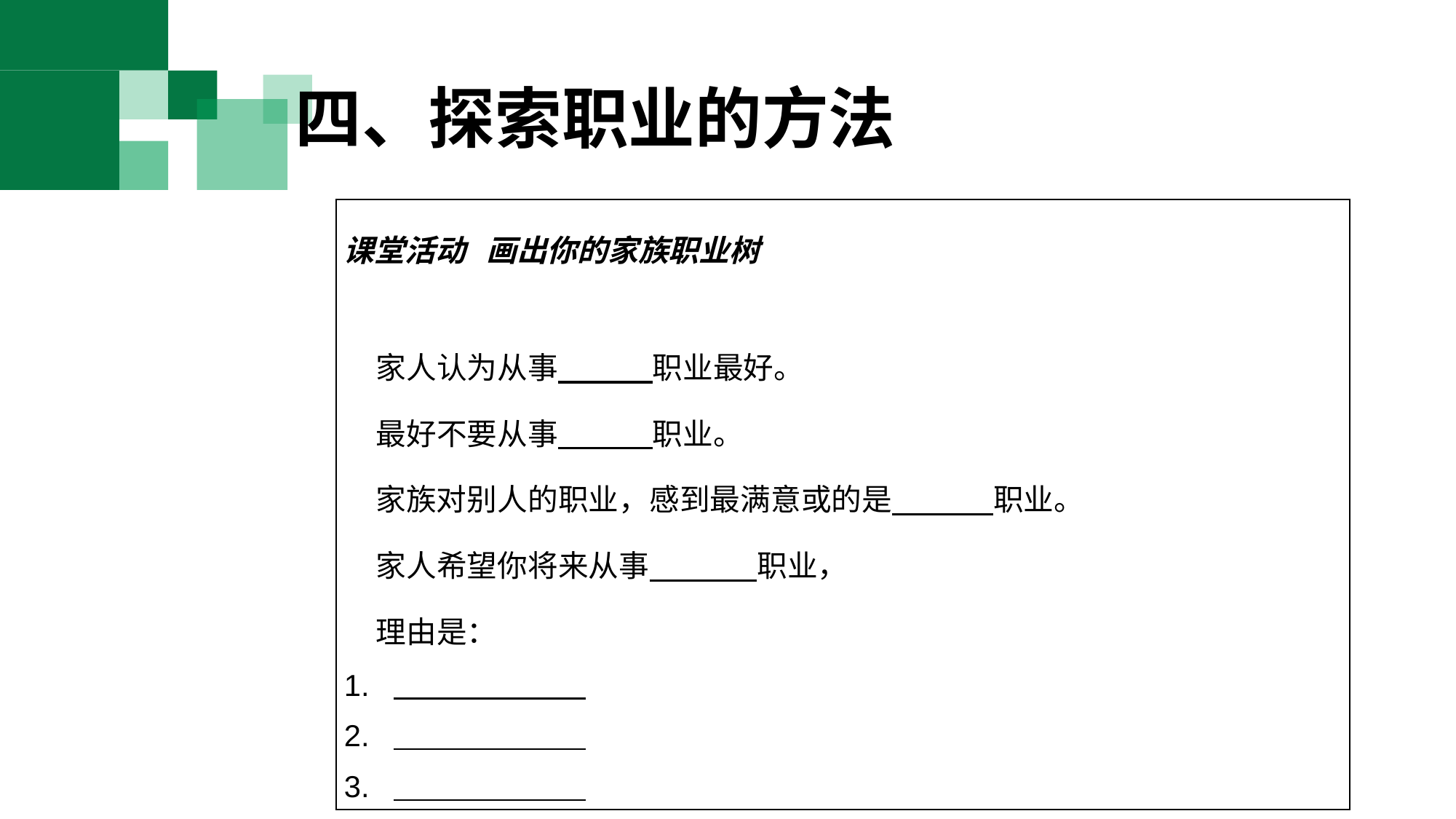

四、探索职业的方法
| 课堂活动 画出你的家族职业树   家人认为从事 职业最好。 最好不要从事 职业。 家族对别人的职业，感到最满意或的是 职业。 家人希望你将来从事 职业， 理由是： |
| --- |